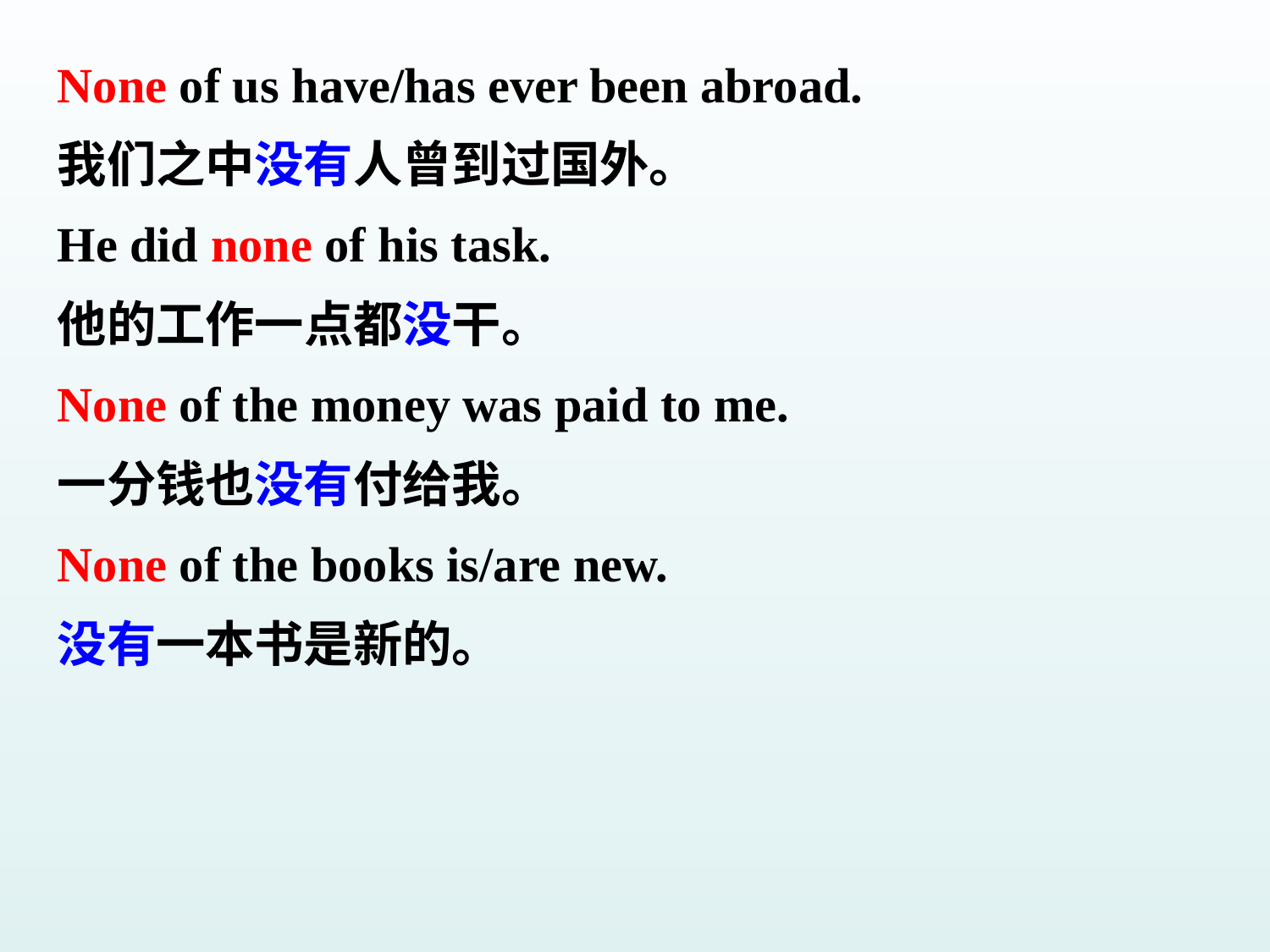

None of us have/has ever been abroad.
我们之中没有人曾到过国外。
He did none of his task.
他的工作一点都没干。
None of the money was paid to me.
一分钱也没有付给我。
None of the books is/are new.
没有一本书是新的。